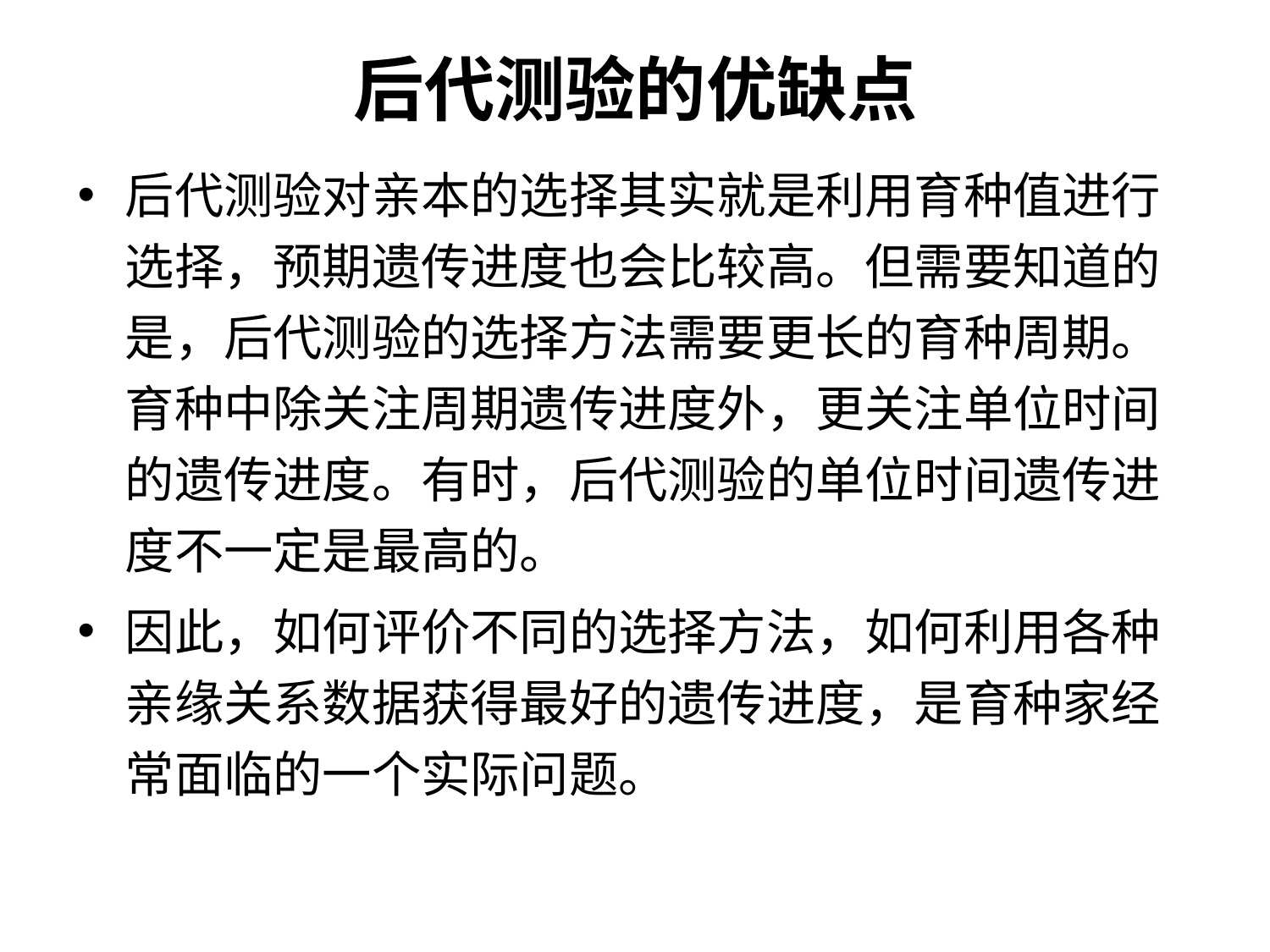

# 后代测验的优缺点
后代测验对亲本的选择其实就是利用育种值进行选择，预期遗传进度也会比较高。但需要知道的是，后代测验的选择方法需要更长的育种周期。育种中除关注周期遗传进度外，更关注单位时间的遗传进度。有时，后代测验的单位时间遗传进度不一定是最高的。
因此，如何评价不同的选择方法，如何利用各种亲缘关系数据获得最好的遗传进度，是育种家经常面临的一个实际问题。